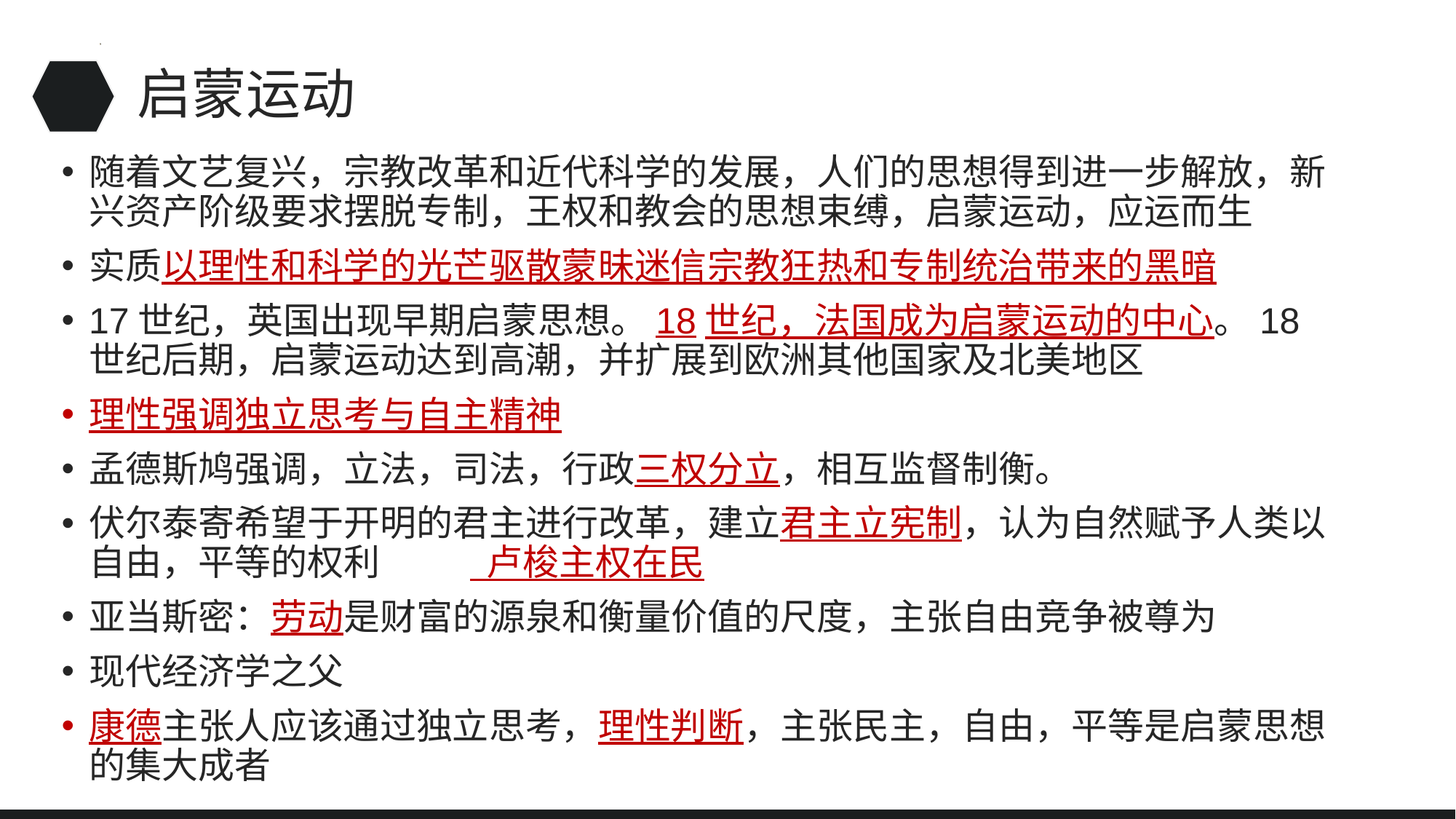

# 启蒙运动
随着文艺复兴，宗教改革和近代科学的发展，人们的思想得到进一步解放，新兴资产阶级要求摆脱专制，王权和教会的思想束缚，启蒙运动，应运而生
实质以理性和科学的光芒驱散蒙昧迷信宗教狂热和专制统治带来的黑暗
17世纪，英国出现早期启蒙思想。18世纪，法国成为启蒙运动的中心。18世纪后期，启蒙运动达到高潮，并扩展到欧洲其他国家及北美地区
理性强调独立思考与自主精神
孟德斯鸠强调，立法，司法，行政三权分立，相互监督制衡。
伏尔泰寄希望于开明的君主进行改革，建立君主立宪制，认为自然赋予人类以自由，平等的权利             卢梭主权在民
亚当斯密：劳动是财富的源泉和衡量价值的尺度，主张自由竞争被尊为
现代经济学之父
康德主张人应该通过独立思考，理性判断，主张民主，自由，平等是启蒙思想的集大成者